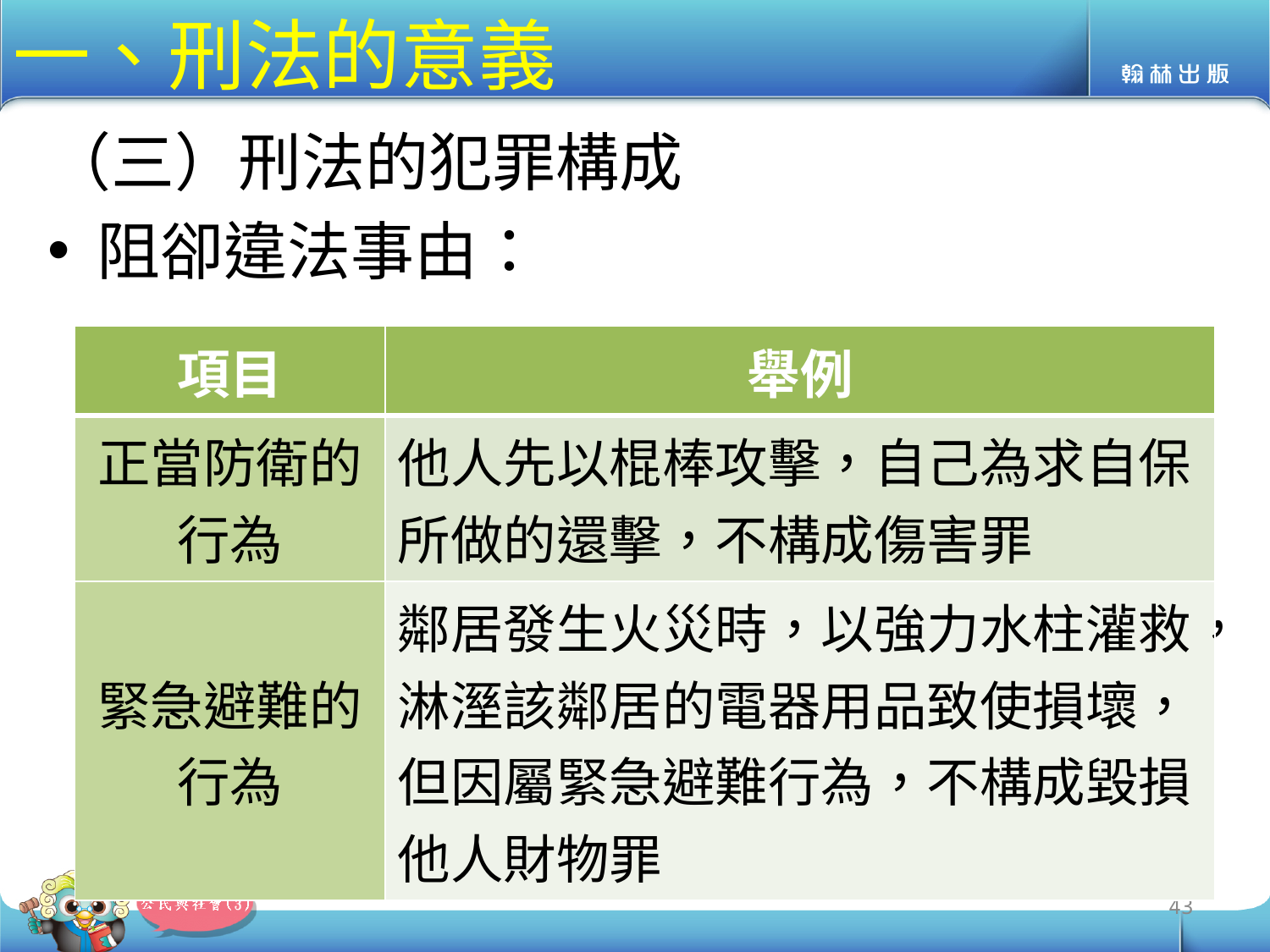

# 一、刑法的意義
（三）刑法的犯罪構成
阻卻違法事由：
| 項目 | 舉例 |
| --- | --- |
| 正當防衛的行為 | 他人先以棍棒攻擊，自己為求自保所做的還擊，不構成傷害罪 |
| 緊急避難的行為 | 鄰居發生火災時，以強力水柱灌救，淋溼該鄰居的電器用品致使損壞，但因屬緊急避難行為，不構成毀損他人財物罪 |
43